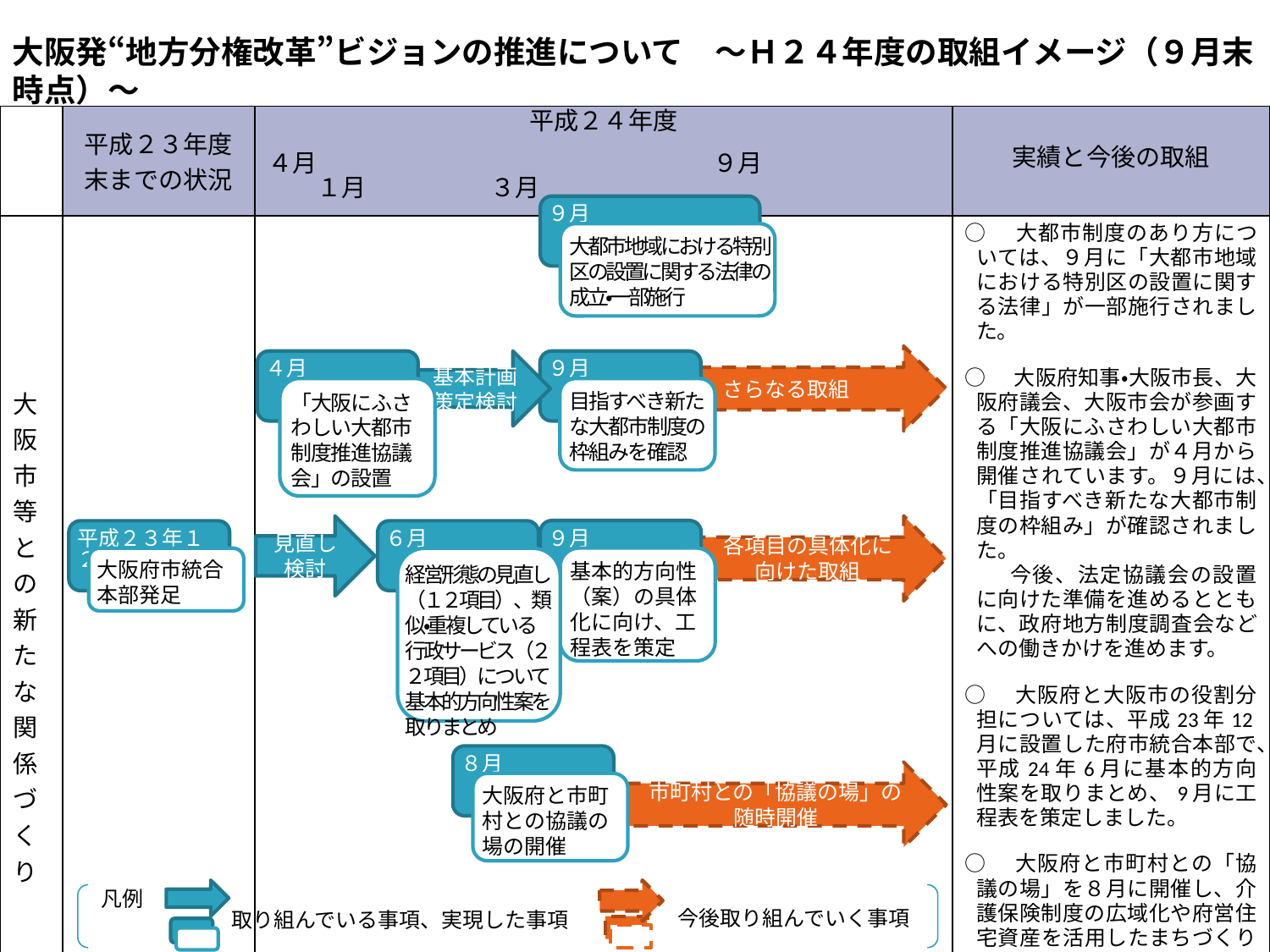

大阪発“地方分権改革”ビジョンの推進について　～Ｈ２４年度の取組イメージ（９月末時点）～
|  | 平成２３年度末までの状況 | 平成２４年度 | 実績と今後の取組 |
| --- | --- | --- | --- |
|  |  | ４月　　　　　　　　　　　　　　　　９月　　　　　　　　　１月　　　　　３月 |  |
| 大阪市等との新たな関係づくり |  |  | ○　大都市制度のあり方については、９月に「大都市地域における特別区の設置に関する法律」が一部施行されました。 ○　大阪府知事・大阪市長、大阪府議会、大阪市会が参画する「大阪にふさわしい大都市制度推進協議会」が４月から開催されています。９月には、「目指すべき新たな大都市制度の枠組み」が確認されました。 　　今後、法定協議会の設置に向けた準備を進めるとともに、政府地方制度調査会などへの働きかけを進めます。 ○　大阪府と大阪市の役割分担については、平成23年12月に設置した府市統合本部で、平成24年6月に基本的方向性案を取りまとめ、9月に工程表を策定しました。 ○　大阪府と市町村との「協議の場」を８月に開催し、介護保険制度の広域化や府営住宅資産を活用したまちづくり等について議論を行いました。今後も重要課題に関する意見交換の場として積極的な活用を図ります。 |
９月
大都市地域における特別区の設置に関する法律の成立・一部施行
さらなる取組
４月
基本計画策定検討
９月
「大阪にふさわしい大都市制度推進協議会」の設置
目指すべき新たな大都市制度の枠組みを確認
見直し
検討
各項目の具体化に
向けた取組
９月
平成２３年１２月
６月
基本的方向性（案）の具体化に向け、工程表を策定
大阪府市統合
本部発足
経営形態の見直し（１２項目）、類似・重複している行政サービス（２２項目）について基本的方向性案を取りまとめ
８月
市町村との「協議の場」の
随時開催
大阪府と市町村との協議の場の開催
凡例

今後取り組んでいく事項
取り組んでいる事項、実現した事項